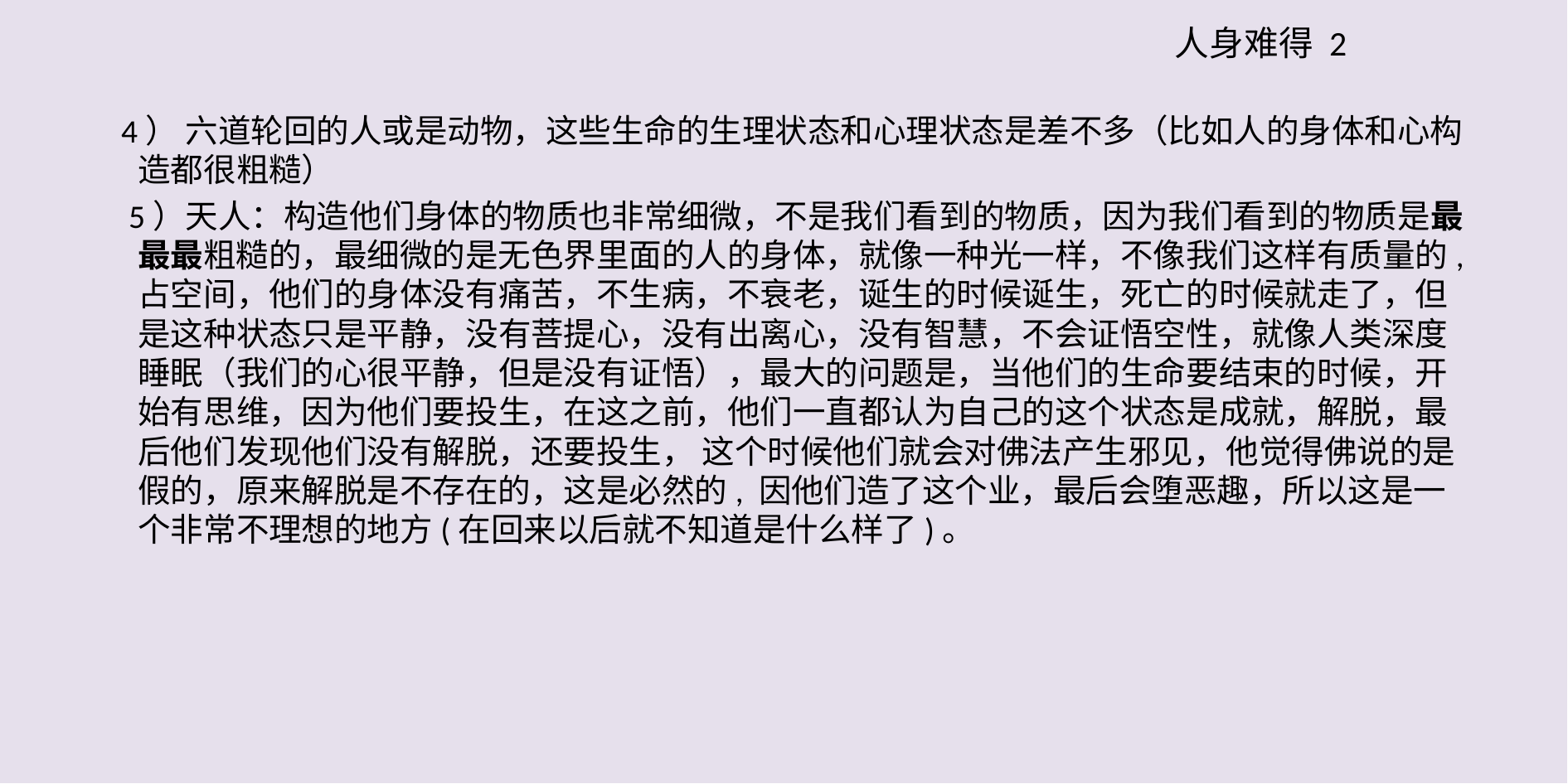

人身难得 2

    4） 六道轮回的人或是动物，这些生命的生理状态和心理状态是差不多（比如人的身体和心构造都很粗糙）
     5）天人：构造他们身体的物质也非常细微，不是我们看到的物质，因为我们看到的物质是最最最粗糙的，最细微的是无色界里面的人的身体，就像一种光一样，不像我们这样有质量的,占空间，他们的身体没有痛苦，不生病，不衰老，诞生的时候诞生，死亡的时候就走了，但是这种状态只是平静，没有菩提心，没有出离心，没有智慧，不会证悟空性，就像人类深度睡眠（我们的心很平静，但是没有证悟），最大的问题是，当他们的生命要结束的时候，开始有思维，因为他们要投生，在这之前，他们一直都认为自己的这个状态是成就，解脱，最后他们发现他们没有解脱，还要投生， 这个时候他们就会对佛法产生邪见，他觉得佛说的是假的，原来解脱是不存在的，这是必然的, 因他们造了这个业，最后会堕恶趣，所以这是一个非常不理想的地方(在回来以后就不知道是什么样了)。